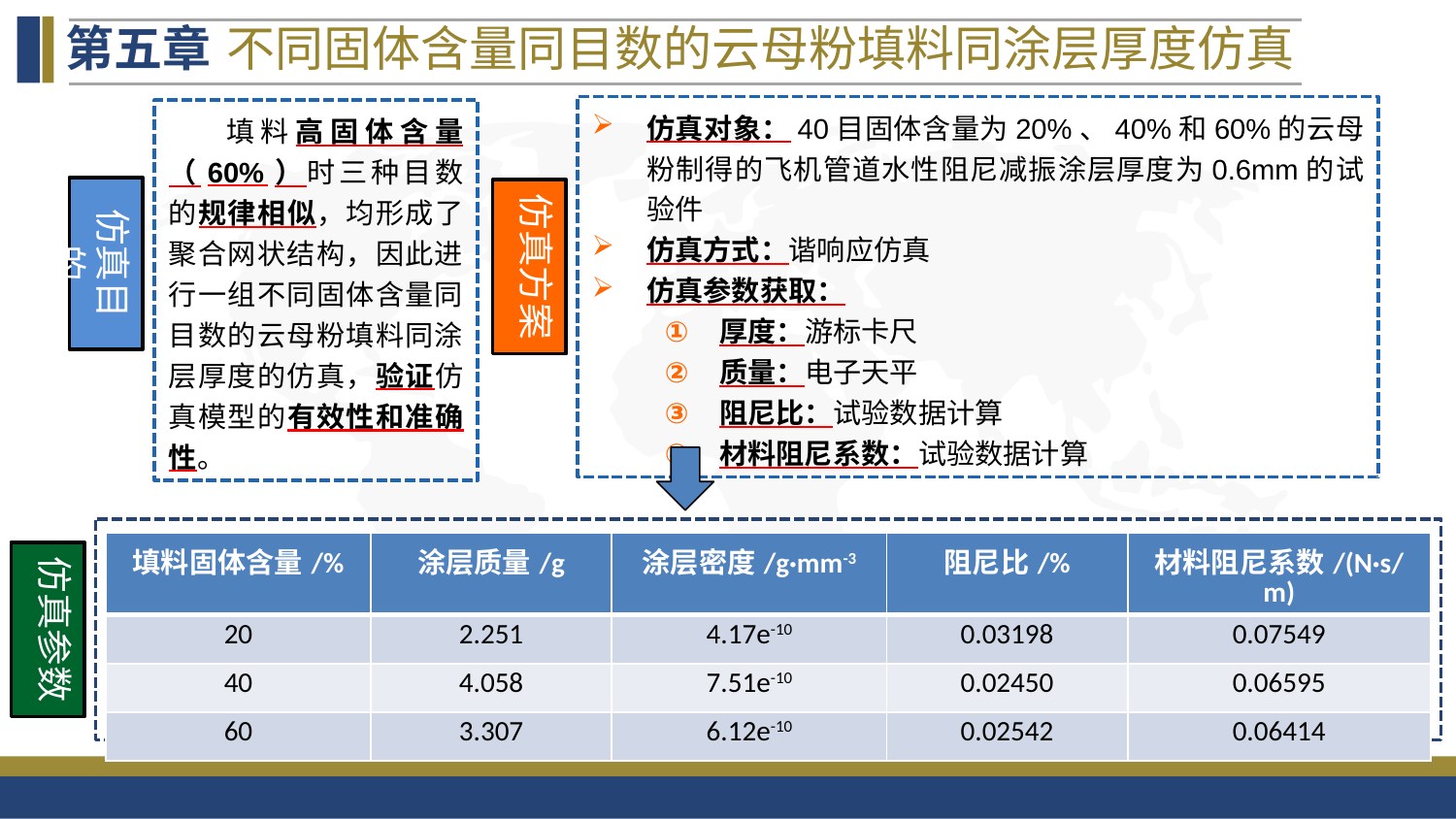

第五章
不同固体含量同目数的云母粉填料同涂层厚度仿真
仿真对象：40目固体含量为20%、40%和60%的云母粉制得的飞机管道水性阻尼减振涂层厚度为0.6mm的试验件
仿真方式：谐响应仿真
仿真参数获取：
厚度：游标卡尺
质量：电子天平
阻尼比：试验数据计算
材料阻尼系数：试验数据计算
仿真方案
填料高固体含量（60%）时三种目数的规律相似，均形成了聚合网状结构，因此进行一组不同固体含量同目数的云母粉填料同涂层厚度的仿真，验证仿真模型的有效性和准确性。
仿真目的

| 填料固体含量/% | 涂层质量/g | 涂层密度/g·mm-3 | 阻尼比/% | 材料阻尼系数/(N·s/m) |
| --- | --- | --- | --- | --- |
| 20 | 2.251 | 4.17e-10 | 0.03198 | 0.07549 |
| 40 | 4.058 | 7.51e-10 | 0.02450 | 0.06595 |
| 60 | 3.307 | 6.12e-10 | 0.02542 | 0.06414 |
仿真参数